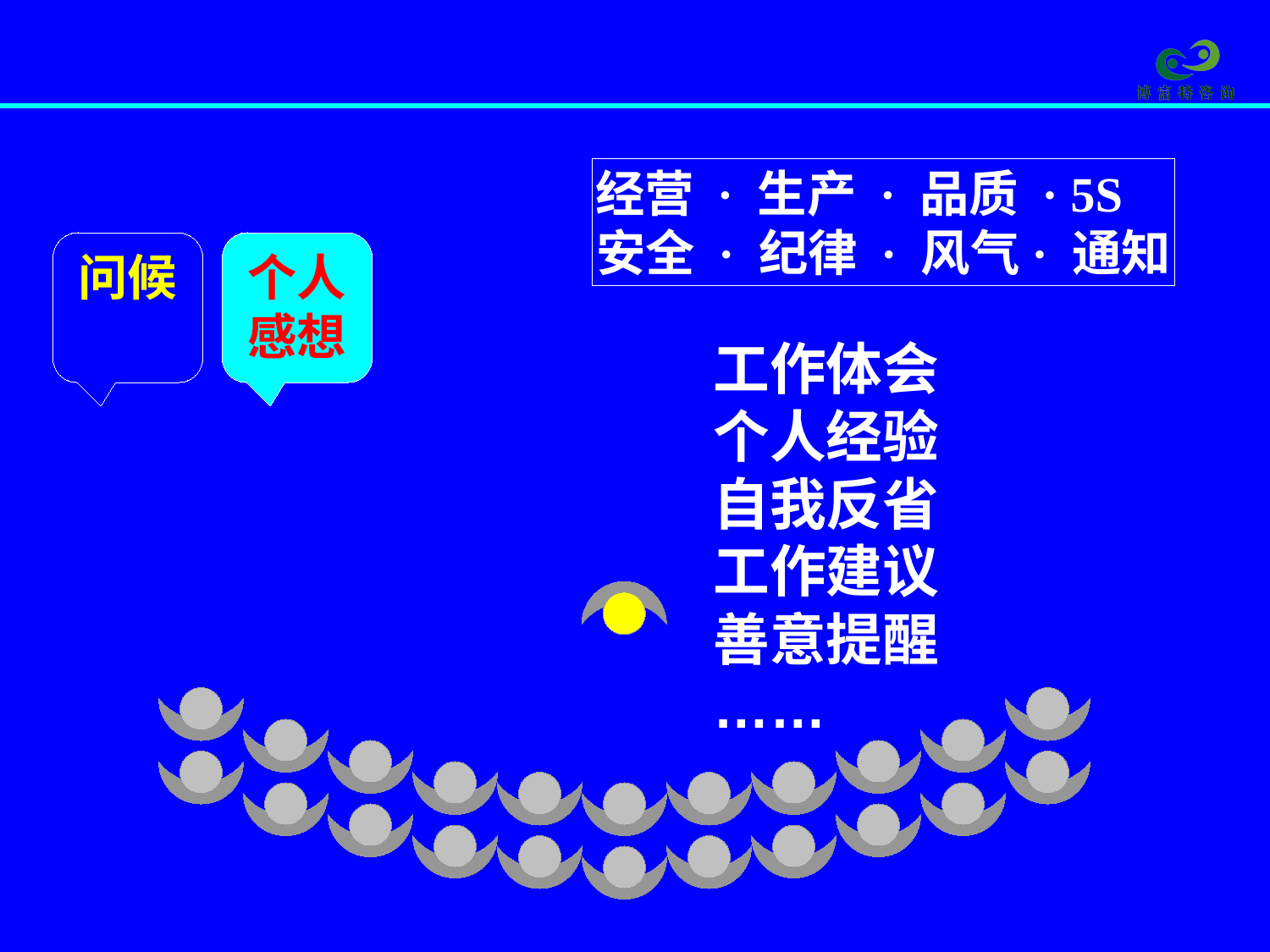

经营 · 生产 · 品质 · 5S
安全 · 纪律 · 风气· 通知
问候
个人感想
工作体会
个人经验
自我反省
工作建议
善意提醒
……

#